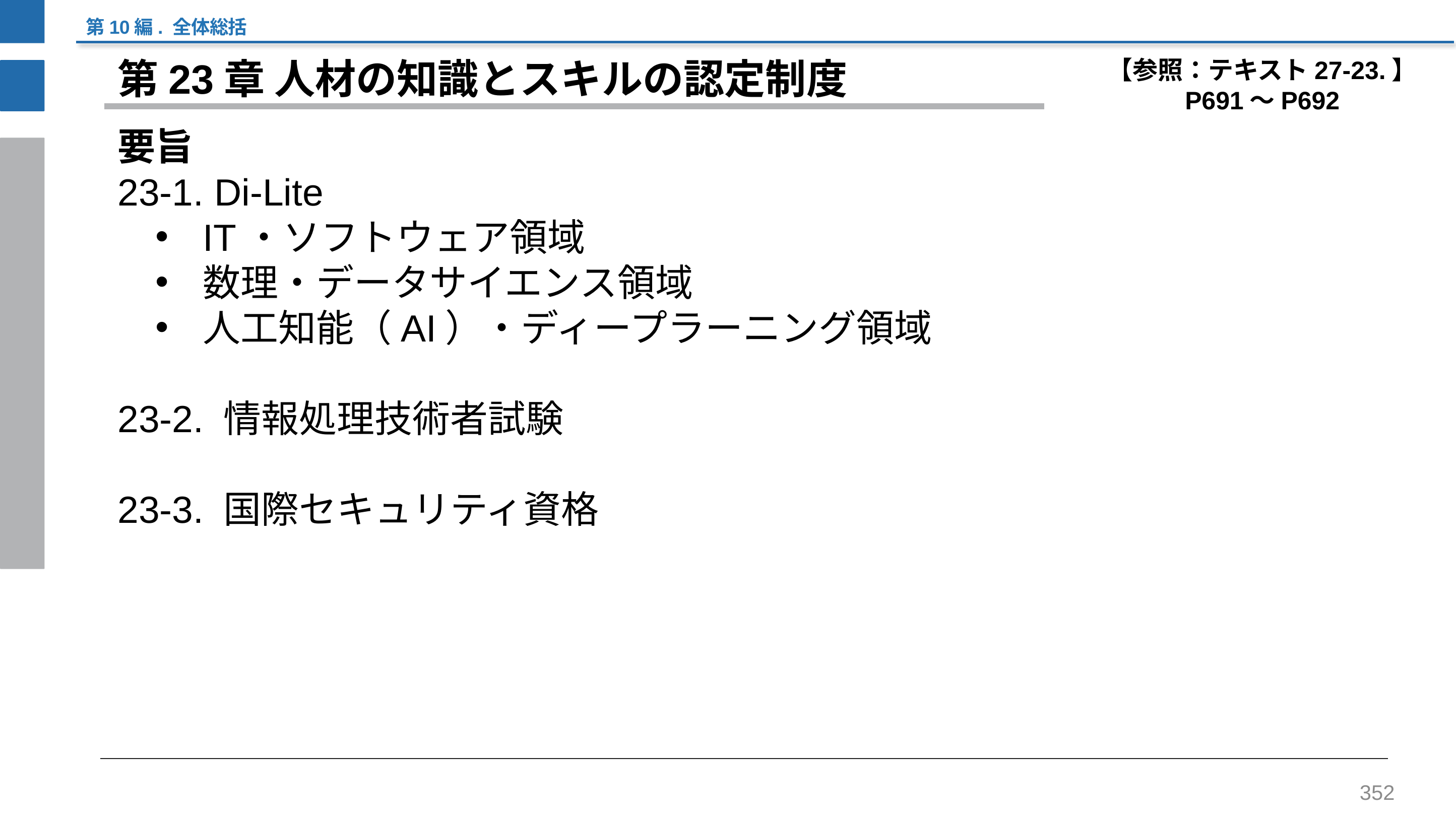

第10編. 全体総括
【参照：テキスト27-23.】
P691～P692
第23章 人材の知識とスキルの認定制度
要旨
23-1. Di-Lite
IT・ソフトウェア領域
数理・データサイエンス領域
人工知能（AI）・ディープラーニング領域

23-2. 情報処理技術者試験

23-3. 国際セキュリティ資格
352